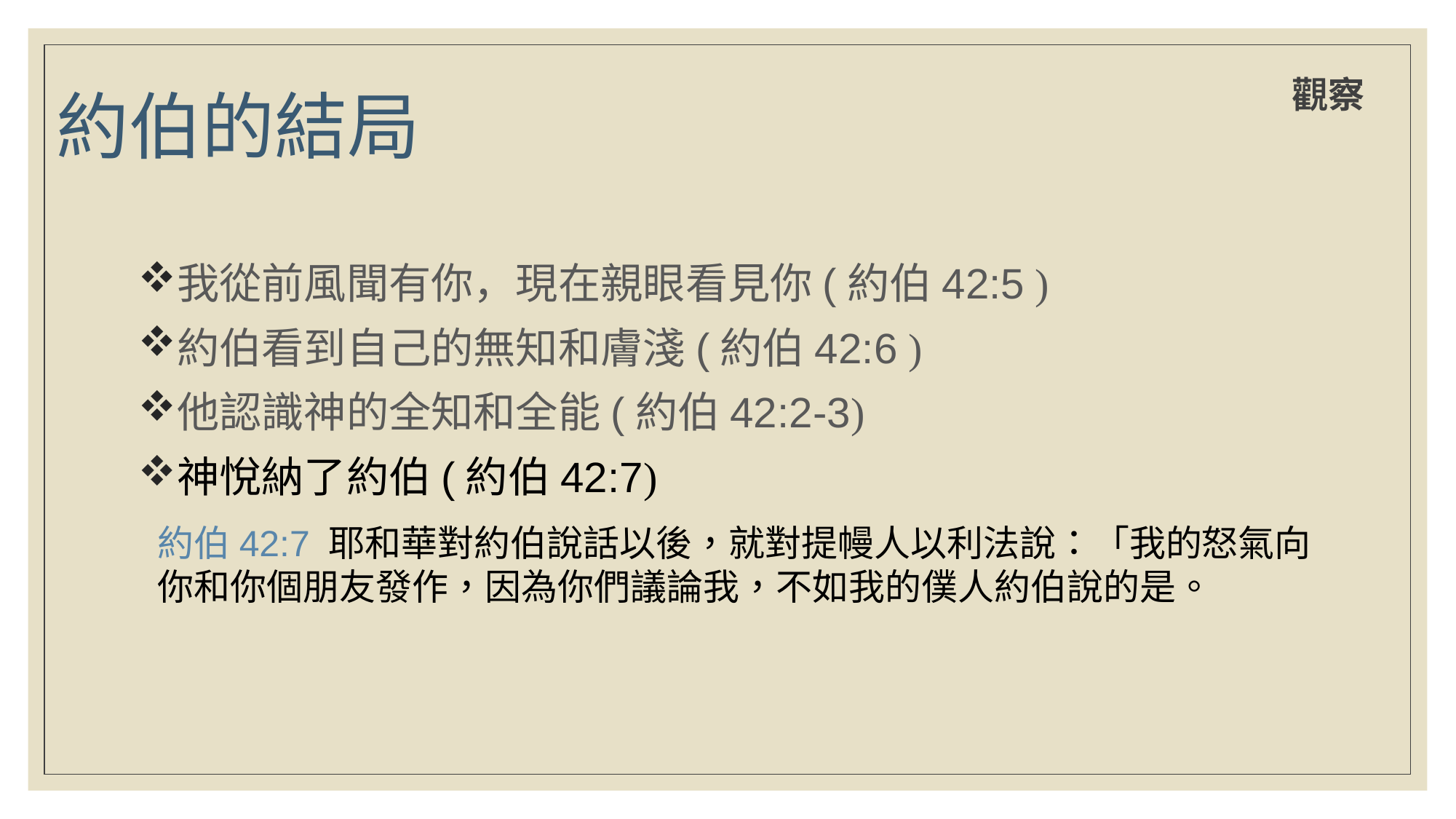

# 約伯的結局
觀察
我從前風聞有你，現在親眼看見你(約伯42:5 )
約伯看到自己的無知和膚淺(約伯42:6 )
他認識神的全知和全能(約伯42:2-3)
神悅納了約伯(約伯42:7)
約伯42:7 耶和華對約伯說話以後，就對提幔人以利法說：「我的怒氣向你和你個朋友發作，因為你們議論我，不如我的僕人約伯說的是。